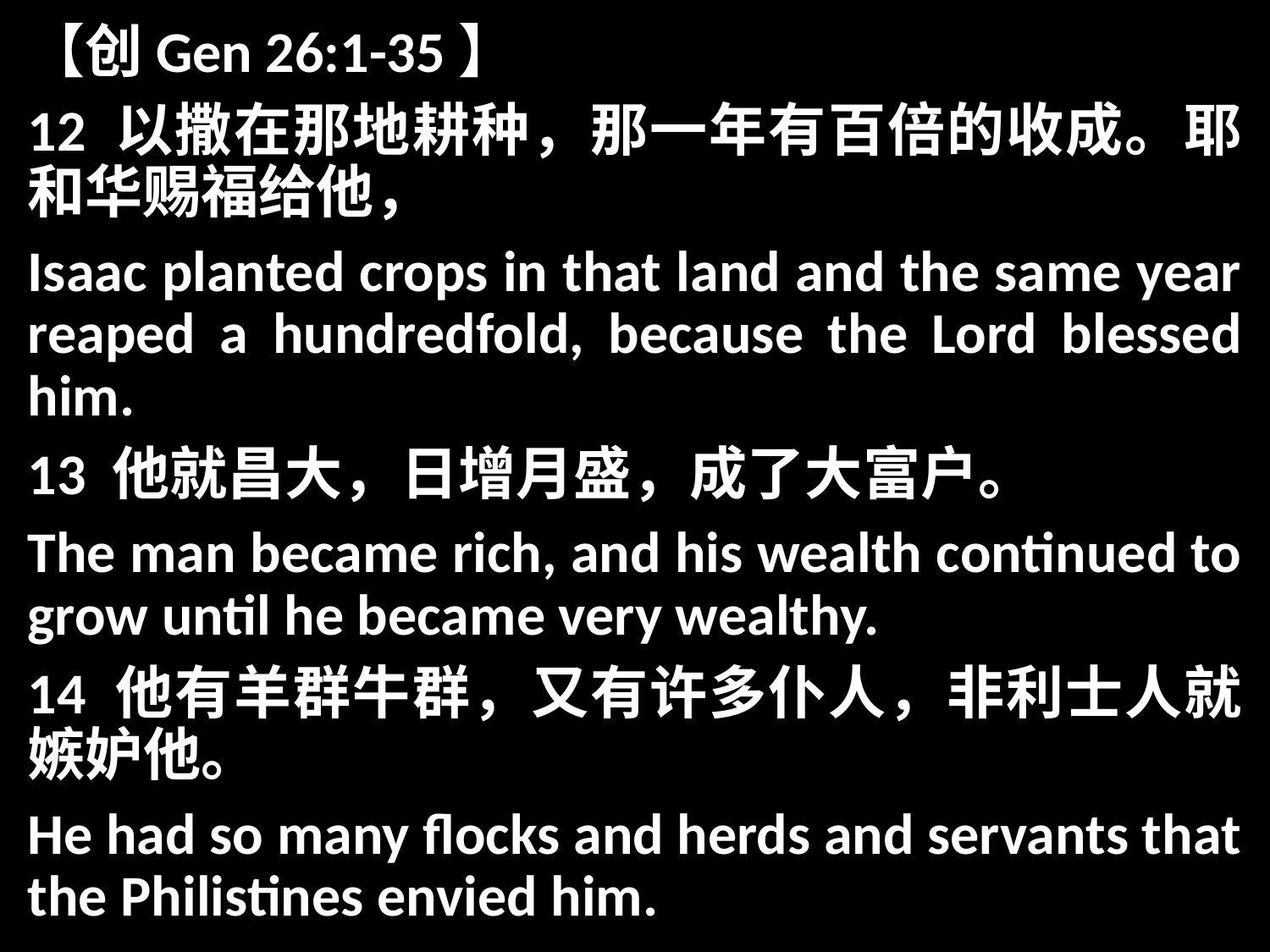

【创Gen 26:1-35】
12 以撒在那地耕种，那一年有百倍的收成。耶和华赐福给他，
Isaac planted crops in that land and the same year reaped a hundredfold, because the Lord blessed him.
13 他就昌大，日增月盛，成了大富户。
The man became rich, and his wealth continued to grow until he became very wealthy.
14 他有羊群牛群，又有许多仆人，非利士人就嫉妒他。
He had so many flocks and herds and servants that the Philistines envied him.